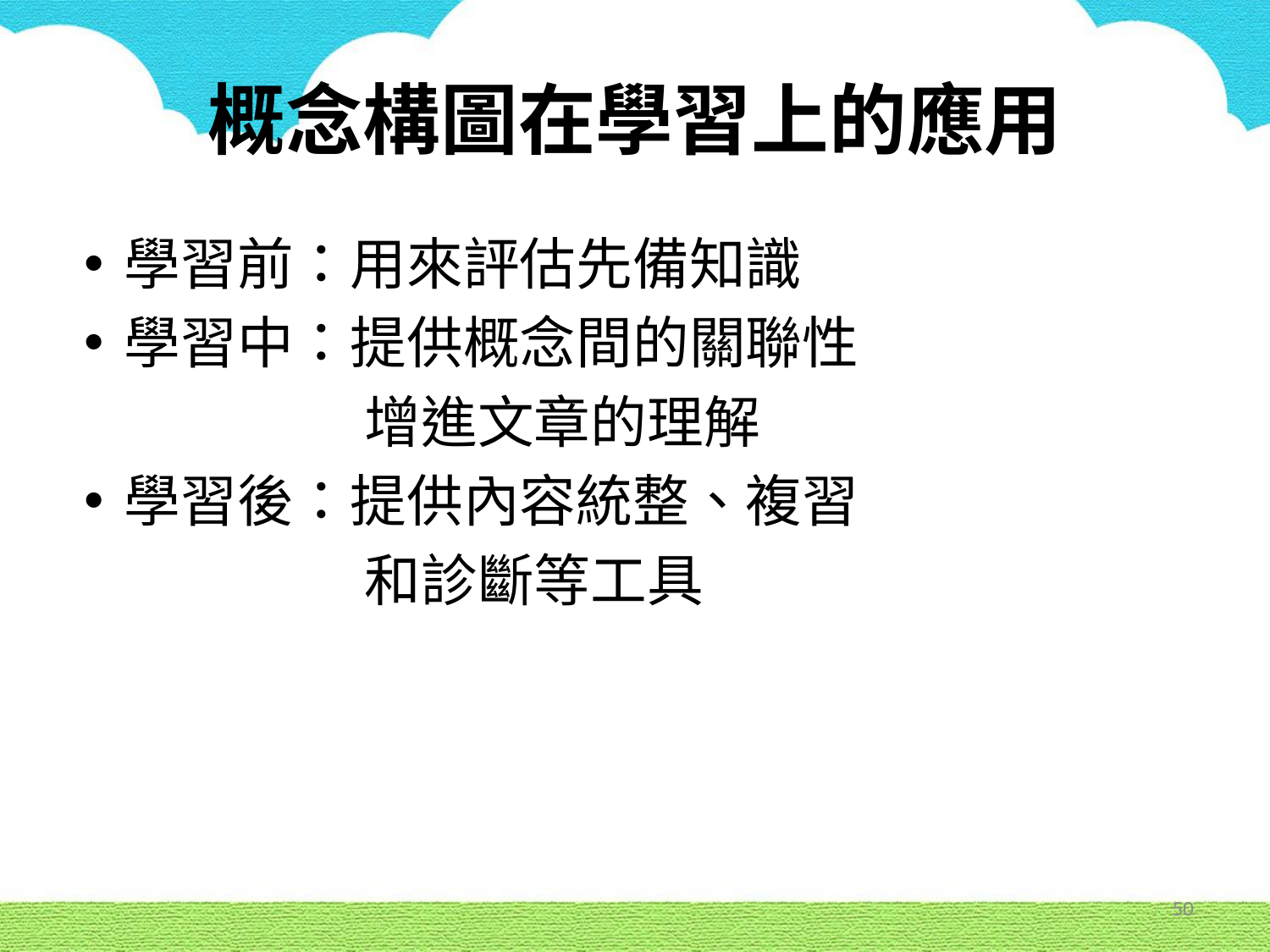

# 概念構圖在學習上的應用
學習前：用來評估先備知識
學習中：提供概念間的關聯性
		 增進文章的理解
學習後：提供內容統整、複習
		 和診斷等工具

50